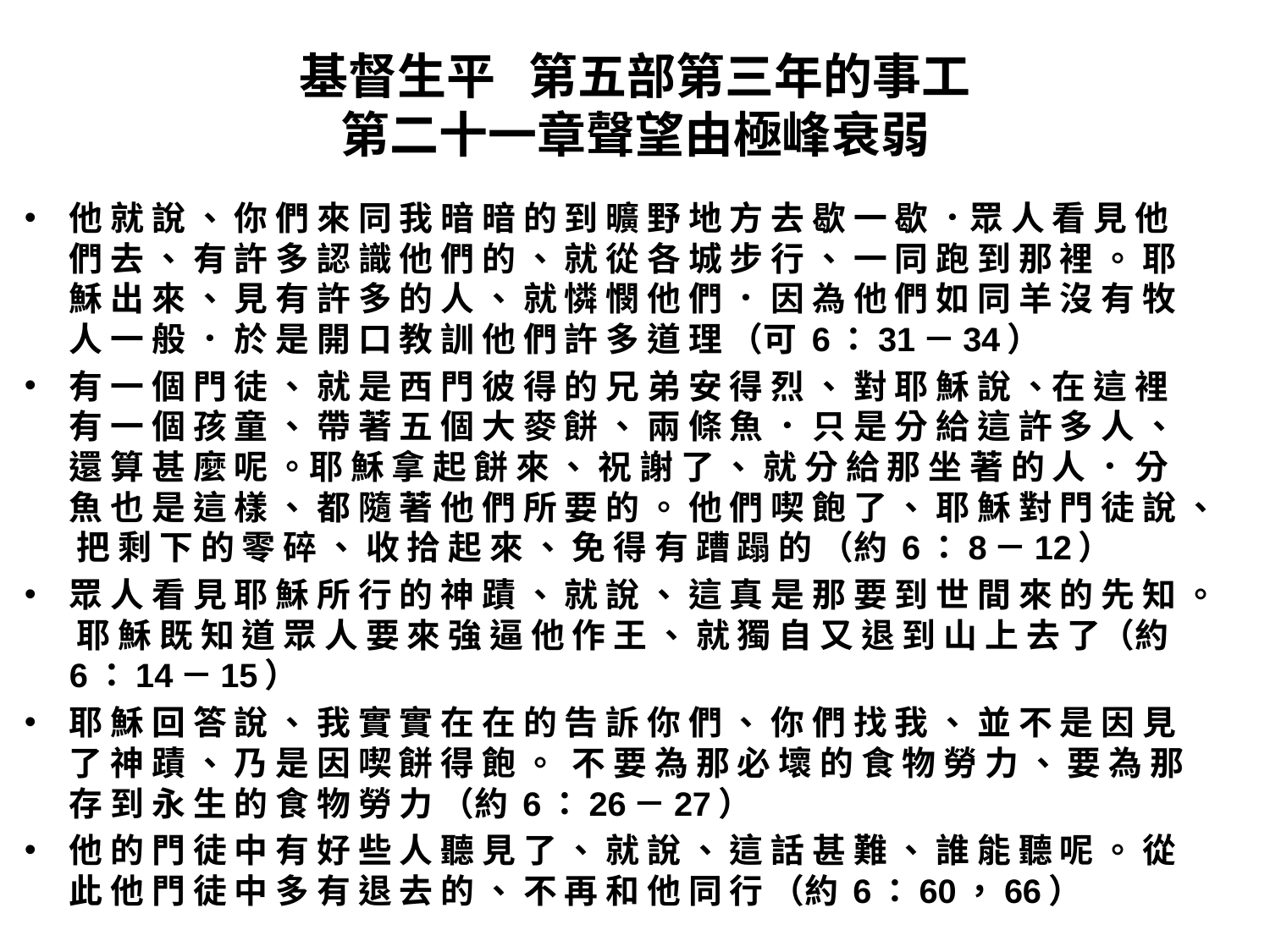

# 基督生平   第五部第三年的事工 第二十一章聲望由極峰衰弱
他 就 說 、 你 們 來 同 我 暗 暗 的 到 曠 野 地 方 去 歇 一 歇 ．眾 人 看 見 他 們 去 、 有 許 多 認 識 他 們 的 、 就 從 各 城 步 行 、 一 同 跑 到 那 裡 。 耶 穌 出 來 、 見 有 許 多 的 人 、 就 憐 憫 他 們 ． 因 為 他 們 如 同 羊 沒 有 牧 人 一 般 ． 於 是 開 口 教 訓 他 們 許 多 道 理 （可 6：31－34）
有 一 個 門 徒 、 就 是 西 門 彼 得 的 兄 弟 安 得 烈 、 對 耶 穌 說 、在 這 裡 有 一 個 孩 童 、 帶 著 五 個 大 麥 餅 、 兩 條 魚 ． 只 是 分 給 這 許 多 人 、 還 算 甚 麼 呢 。耶 穌 拿 起 餅 來 、 祝 謝 了 、 就 分 給 那 坐 著 的 人 ． 分 魚 也 是 這 樣 、 都 隨 著 他 們 所 要 的 。 他 們 喫 飽 了 、 耶 穌 對 門 徒 說 、 把 剩 下 的 零 碎 、 收 拾 起 來 、 免 得 有 蹧 蹋 的 （約 6：8－12）
眾 人 看 見 耶 穌 所 行 的 神 蹟 、 就 說 、 這 真 是 那 要 到 世 間 來 的 先 知 。 耶 穌 既 知 道 眾 人 要 來 強 逼 他 作 王 、 就 獨 自 又 退 到 山 上 去 了（約 6：14－15）
耶 穌 回 答 說 、 我 實 實 在 在 的 告 訴 你 們 、 你 們 找 我 、 並 不 是 因 見 了 神 蹟 、 乃 是 因 喫 餅 得 飽 。  不 要 為 那 必 壞 的 食 物 勞 力 、 要 為 那 存 到 永 生 的 食 物 勞 力 （約 6：26－27）
他 的 門 徒 中 有 好 些 人 聽 見 了 、 就 說 、 這 話 甚 難 、 誰 能 聽 呢 。 從 此 他 門 徒 中 多 有 退 去 的 、 不 再 和 他 同 行 （約 6：60，66）